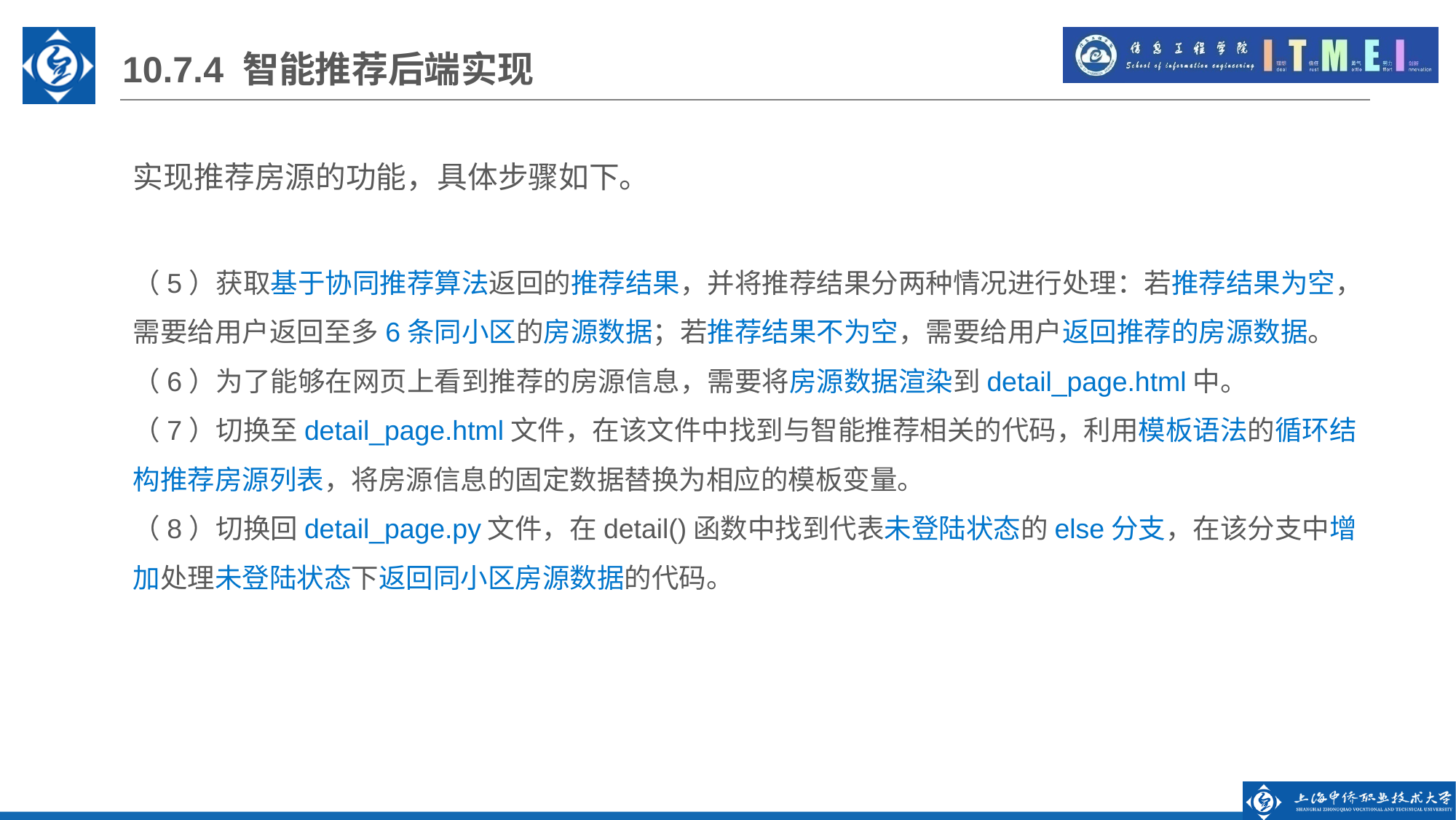

10.7.4 智能推荐后端实现
实现推荐房源的功能，具体步骤如下。

（5）获取基于协同推荐算法返回的推荐结果，并将推荐结果分两种情况进行处理：若推荐结果为空，需要给用户返回至多6条同小区的房源数据；若推荐结果不为空，需要给用户返回推荐的房源数据。
（6）为了能够在网页上看到推荐的房源信息，需要将房源数据渲染到detail_page.html中。
（7）切换至detail_page.html文件，在该文件中找到与智能推荐相关的代码，利用模板语法的循环结构推荐房源列表，将房源信息的固定数据替换为相应的模板变量。
（8）切换回detail_page.py文件，在detail()函数中找到代表未登陆状态的else分支，在该分支中增加处理未登陆状态下返回同小区房源数据的代码。